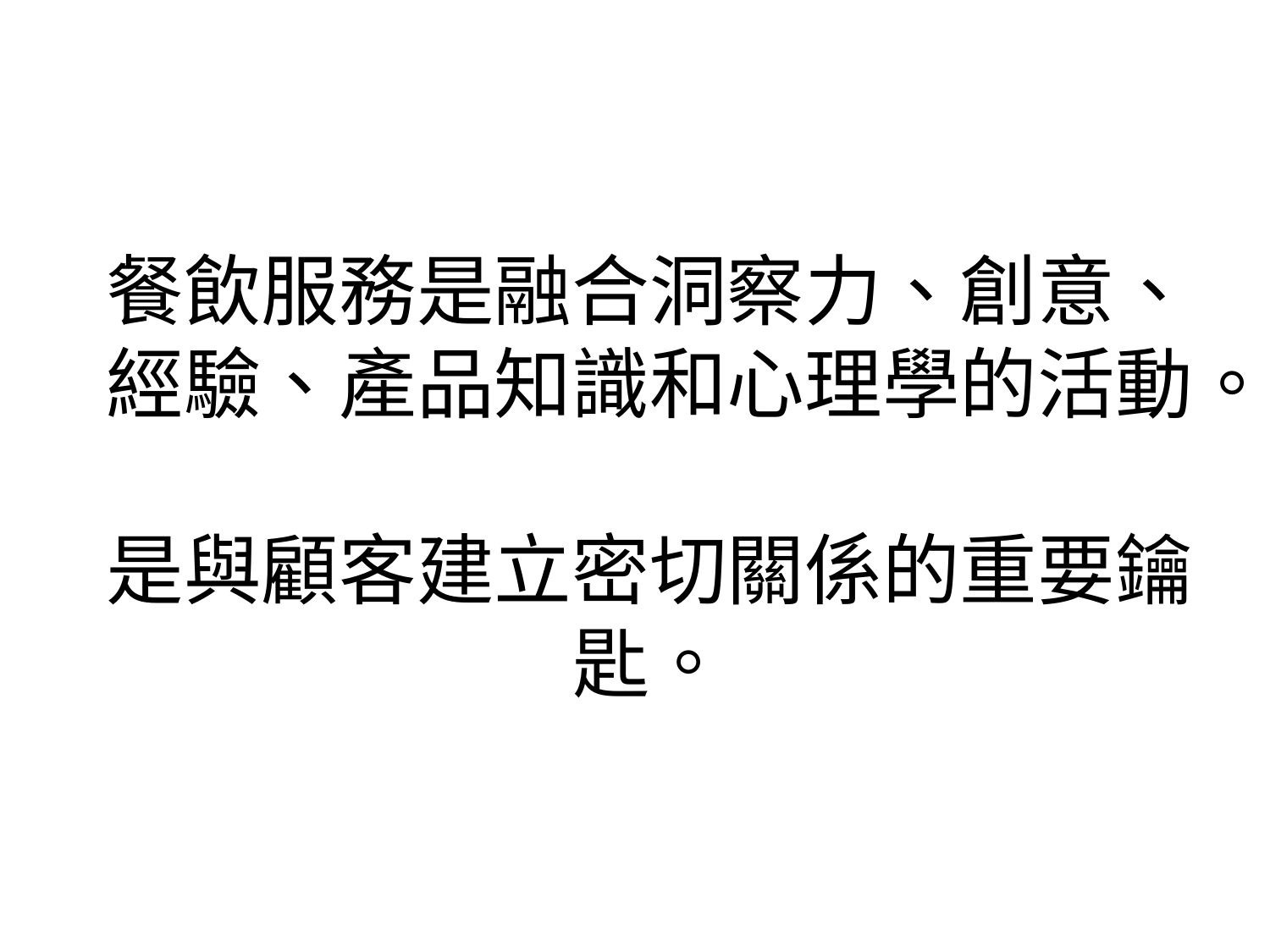

# 餐飲服務是融合洞察力、創意、經驗、產品知識和心理學的活動。 是與顧客建立密切關係的重要鑰匙。